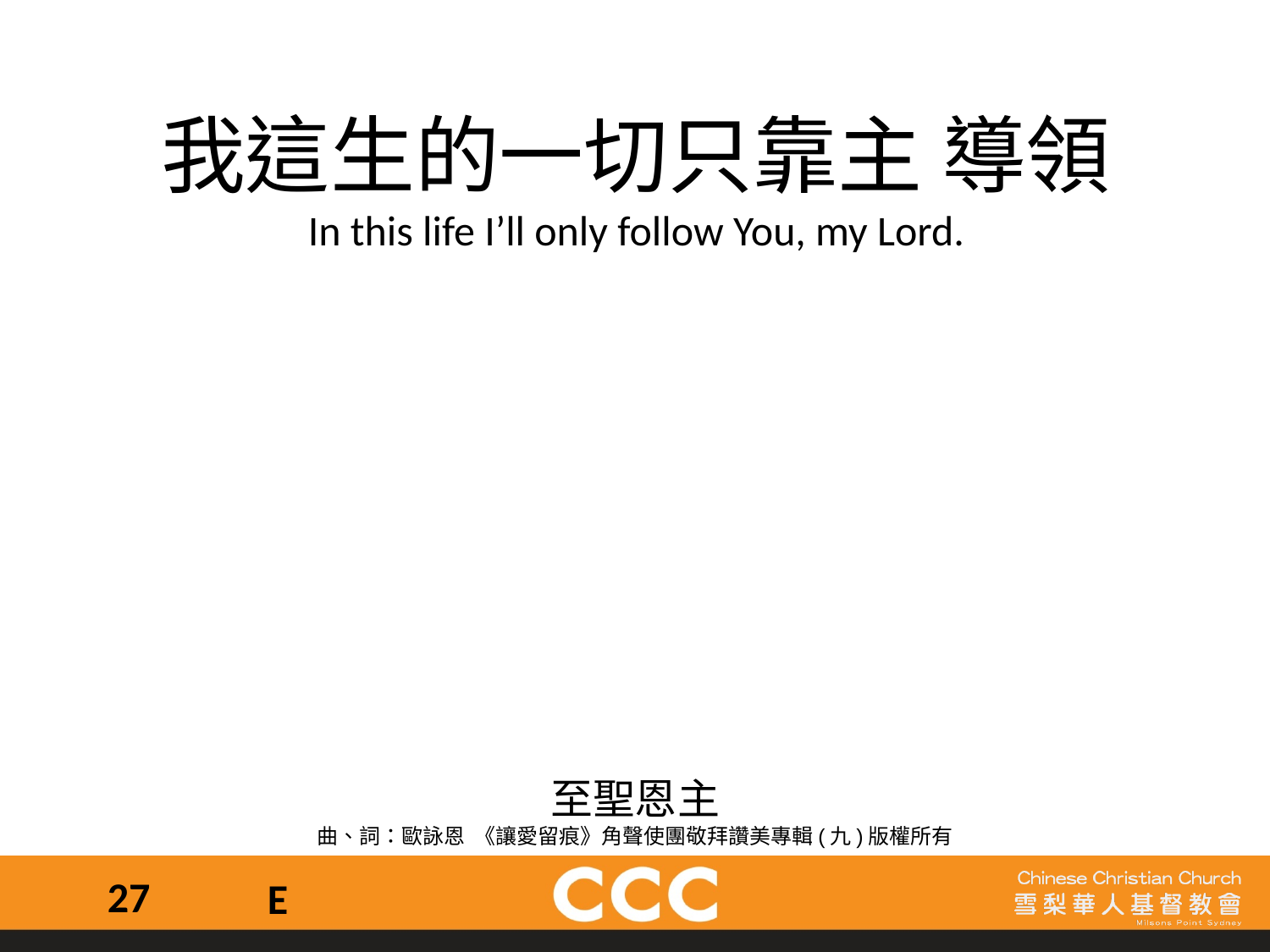

我這生的一切只靠主 導領
In this life I’ll only follow You, my Lord.

至聖恩主
曲、詞：歐詠恩  《讓愛留痕》角聲使團敬拜讚美專輯(九)版權所有
27
E